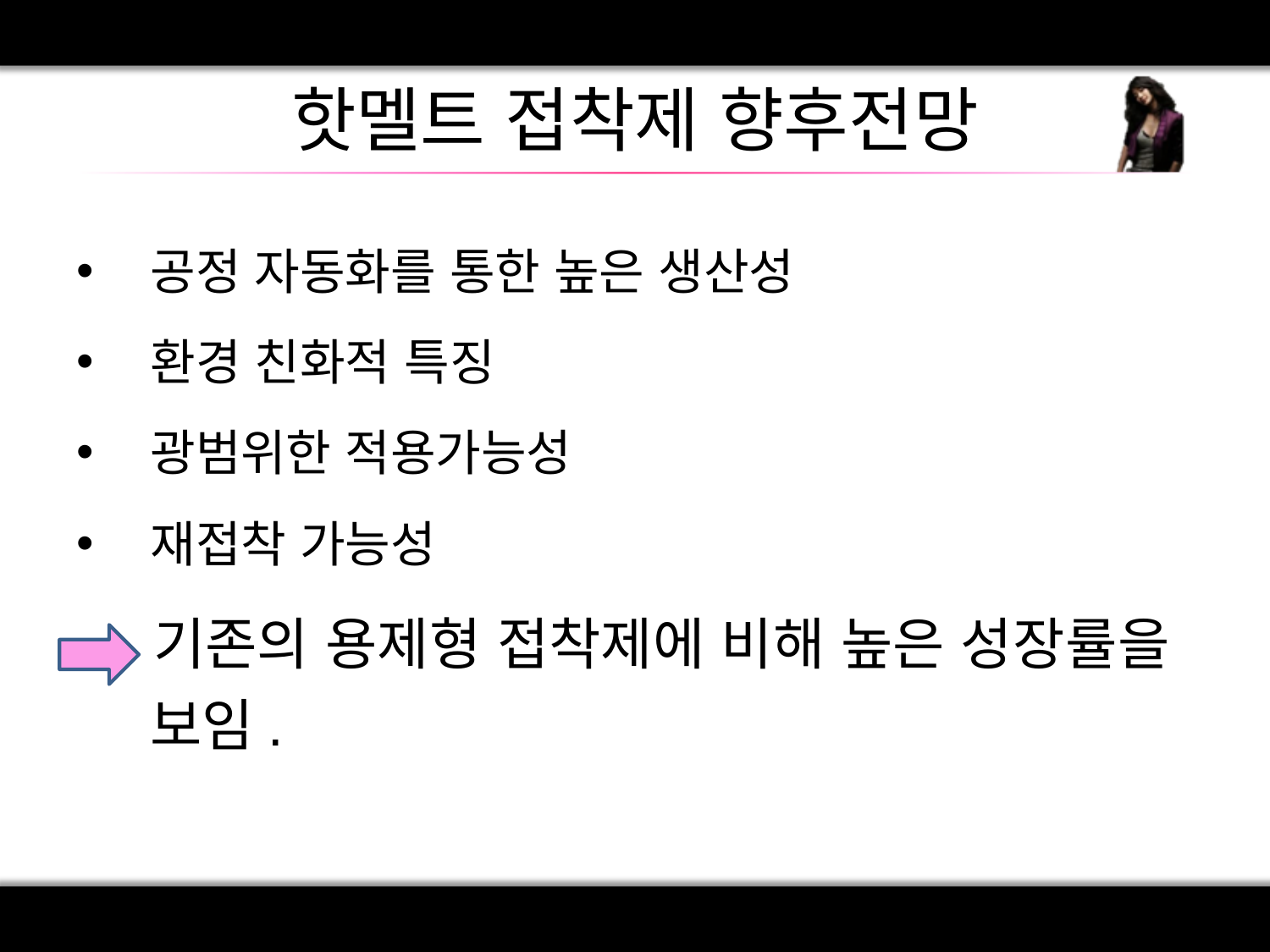

# 핫멜트 접착제 향후전망
공정 자동화를 통한 높은 생산성
환경 친화적 특징
광범위한 적용가능성
재접착 가능성
    기존의 용제형 접착제에 비해 높은 성장률을 보임.